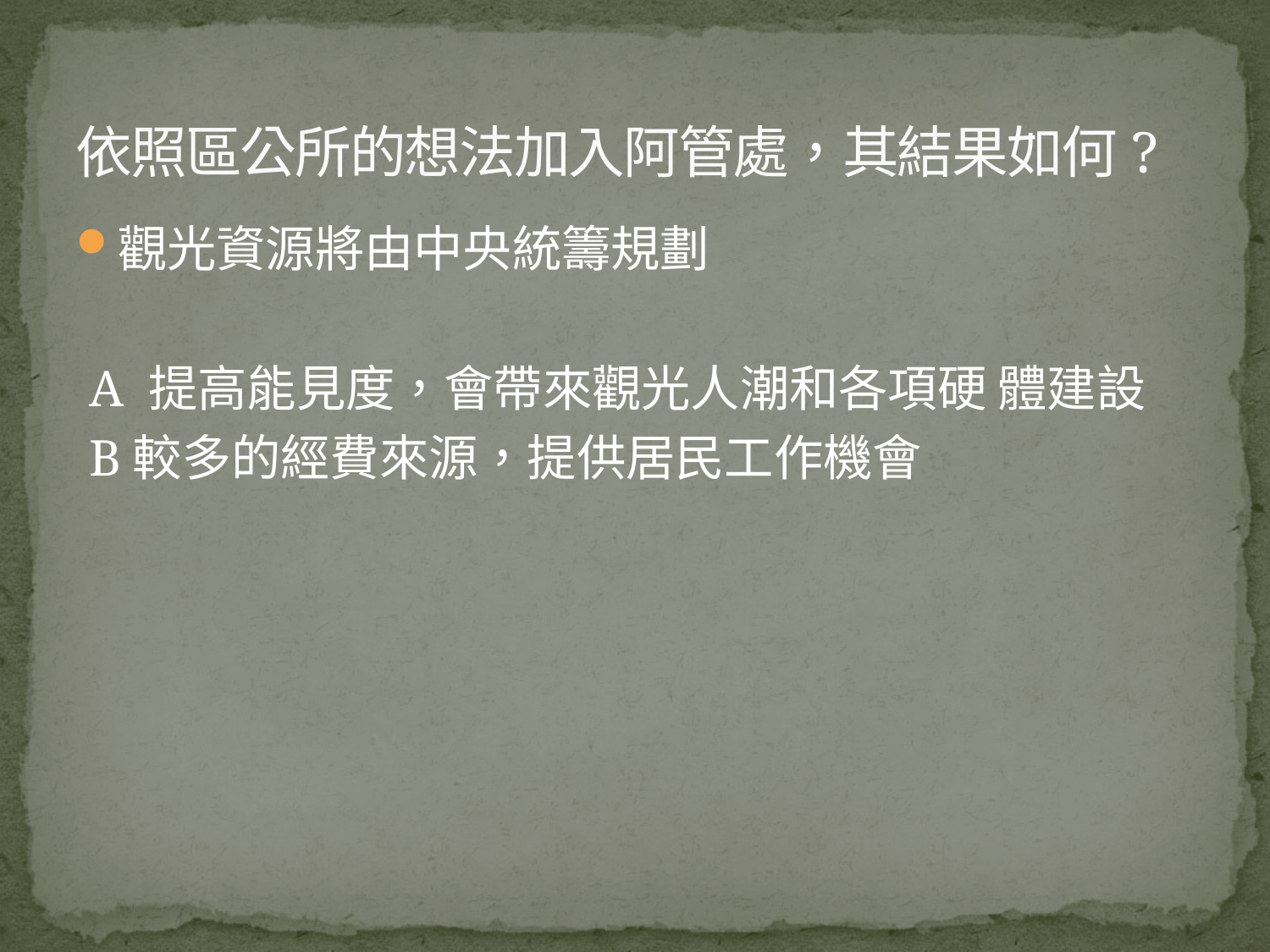

# 依照區公所的想法加入阿管處，其結果如何?
觀光資源將由中央統籌規劃

 A 提高能見度，會帶來觀光人潮和各項硬 體建設
 B較多的經費來源，提供居民工作機會